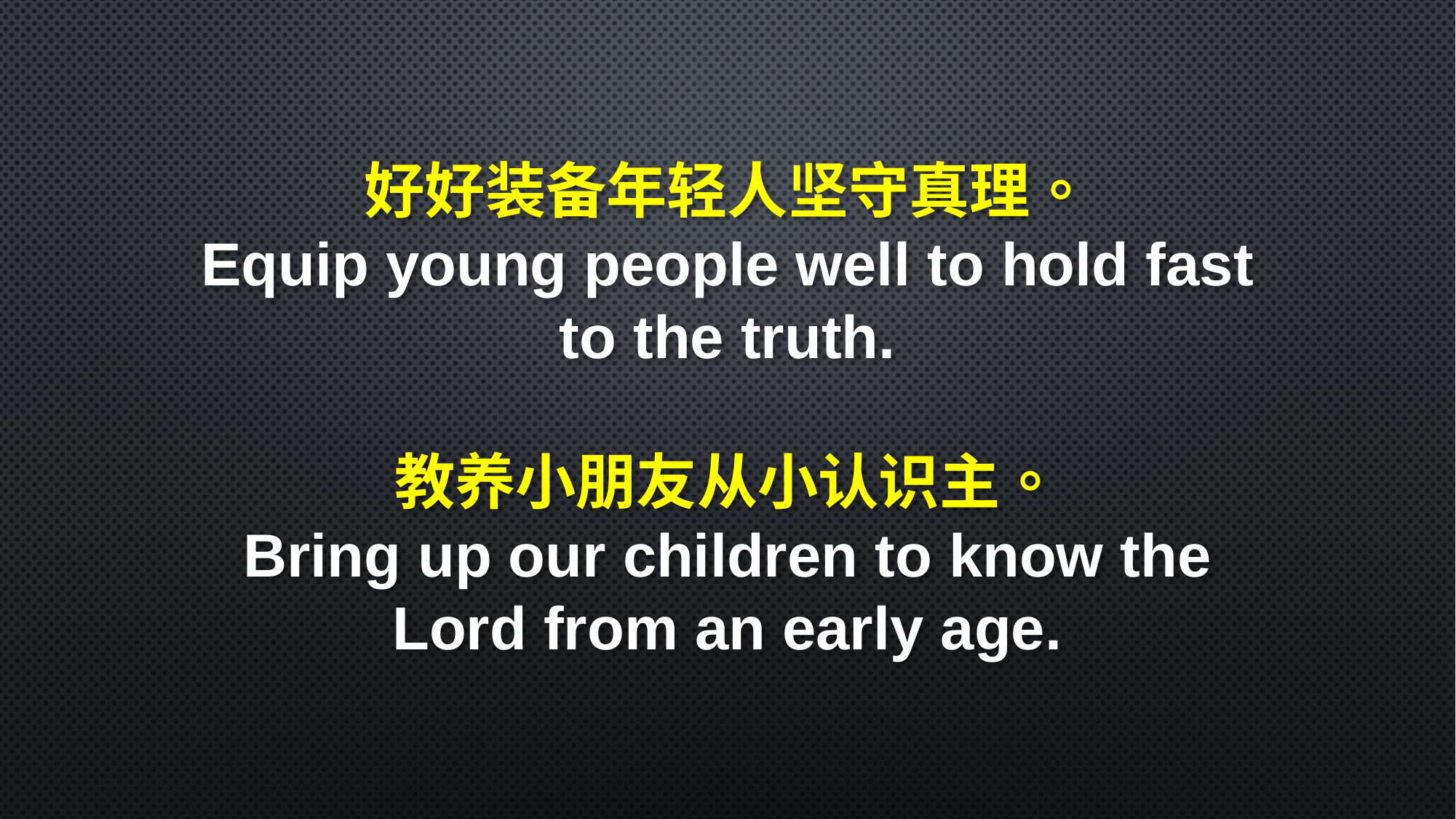

好好装备年轻人坚守真理。
Equip young people well to hold fast to the truth.

教养小朋友从小认识主。
Bring up our children to know the Lord from an early age.